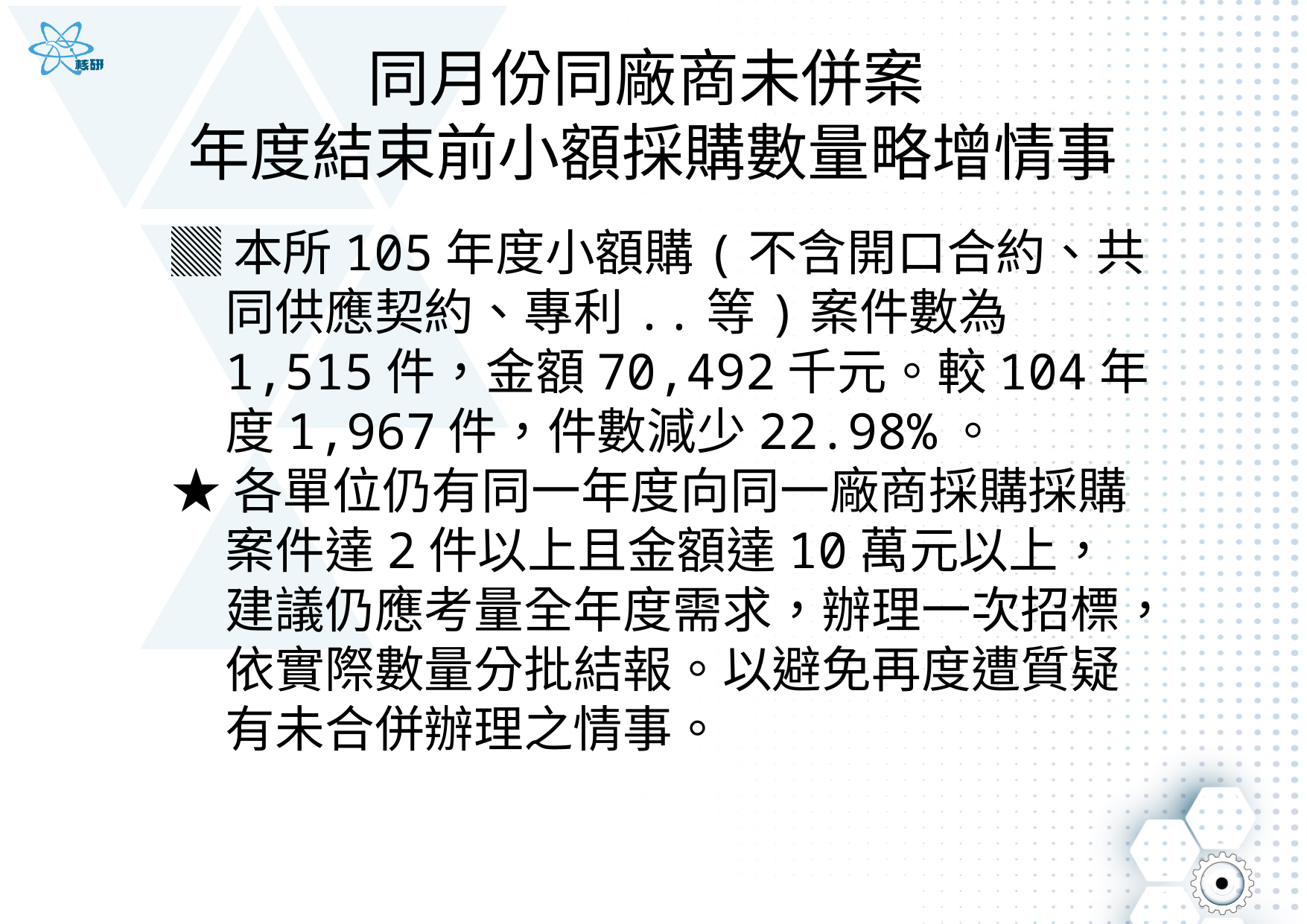

# 同月份同廠商未併案 年度結束前小額採購數量略增情事
▓本所105年度小額購(不含開口合約、共同供應契約、專利..等)案件數為1,515件，金額70,492千元。較104年度1,967件，件數減少22.98%。
★各單位仍有同一年度向同一廠商採購採購案件達2件以上且金額達10萬元以上，建議仍應考量全年度需求，辦理一次招標，依實際數量分批結報。以避免再度遭質疑有未合併辦理之情事。